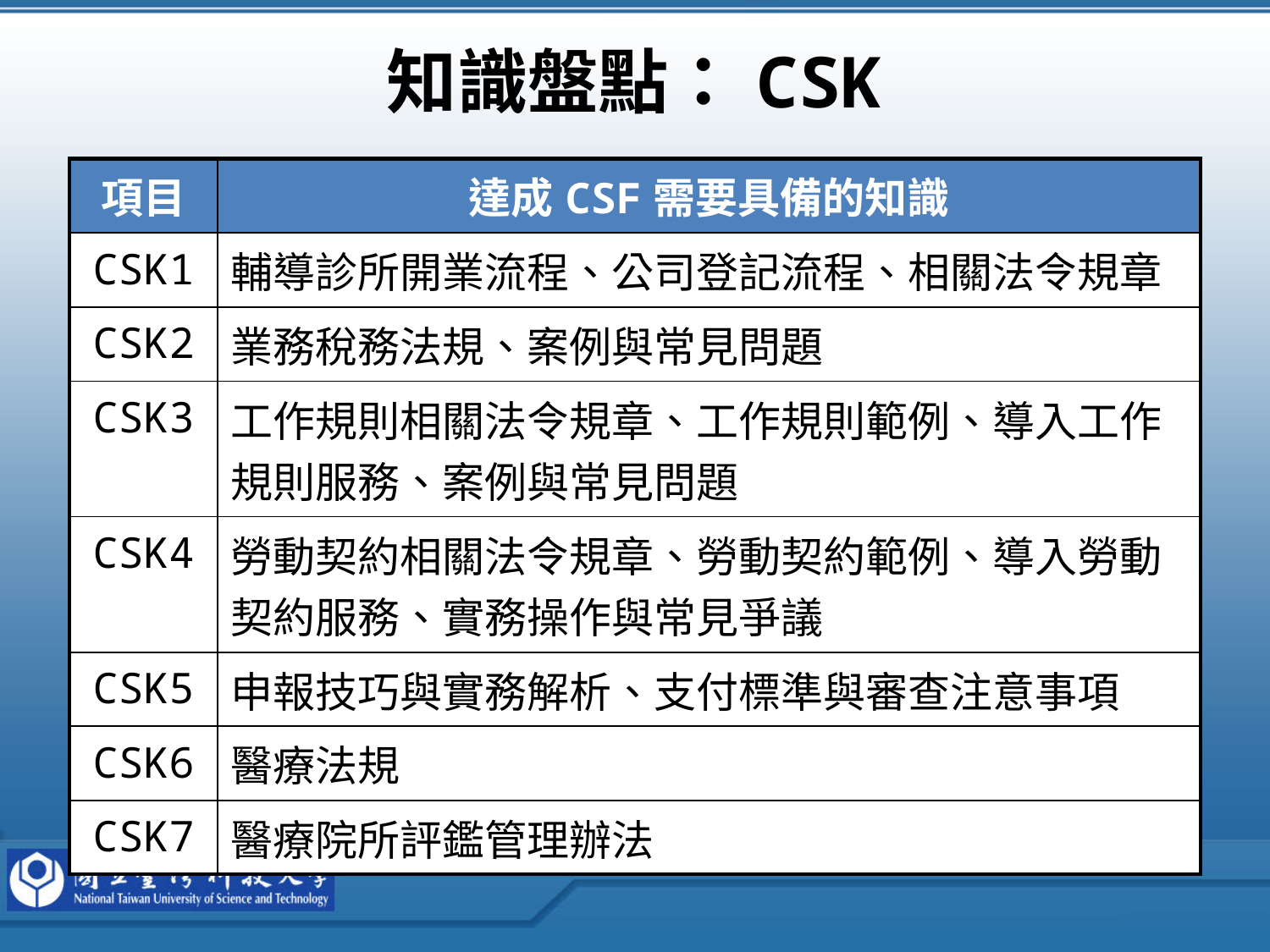

# 知識盤點：CSK
| 項目 | 達成CSF需要具備的知識 |
| --- | --- |
| CSK1 | 輔導診所開業流程、公司登記流程、相關法令規章 |
| CSK2 | 業務稅務法規、案例與常見問題 |
| CSK3 | 工作規則相關法令規章、工作規則範例、導入工作規則服務、案例與常見問題 |
| CSK4 | 勞動契約相關法令規章、勞動契約範例、導入勞動契約服務、實務操作與常見爭議 |
| CSK5 | 申報技巧與實務解析、支付標準與審查注意事項 |
| CSK6 | 醫療法規 |
| CSK7 | 醫療院所評鑑管理辦法 |